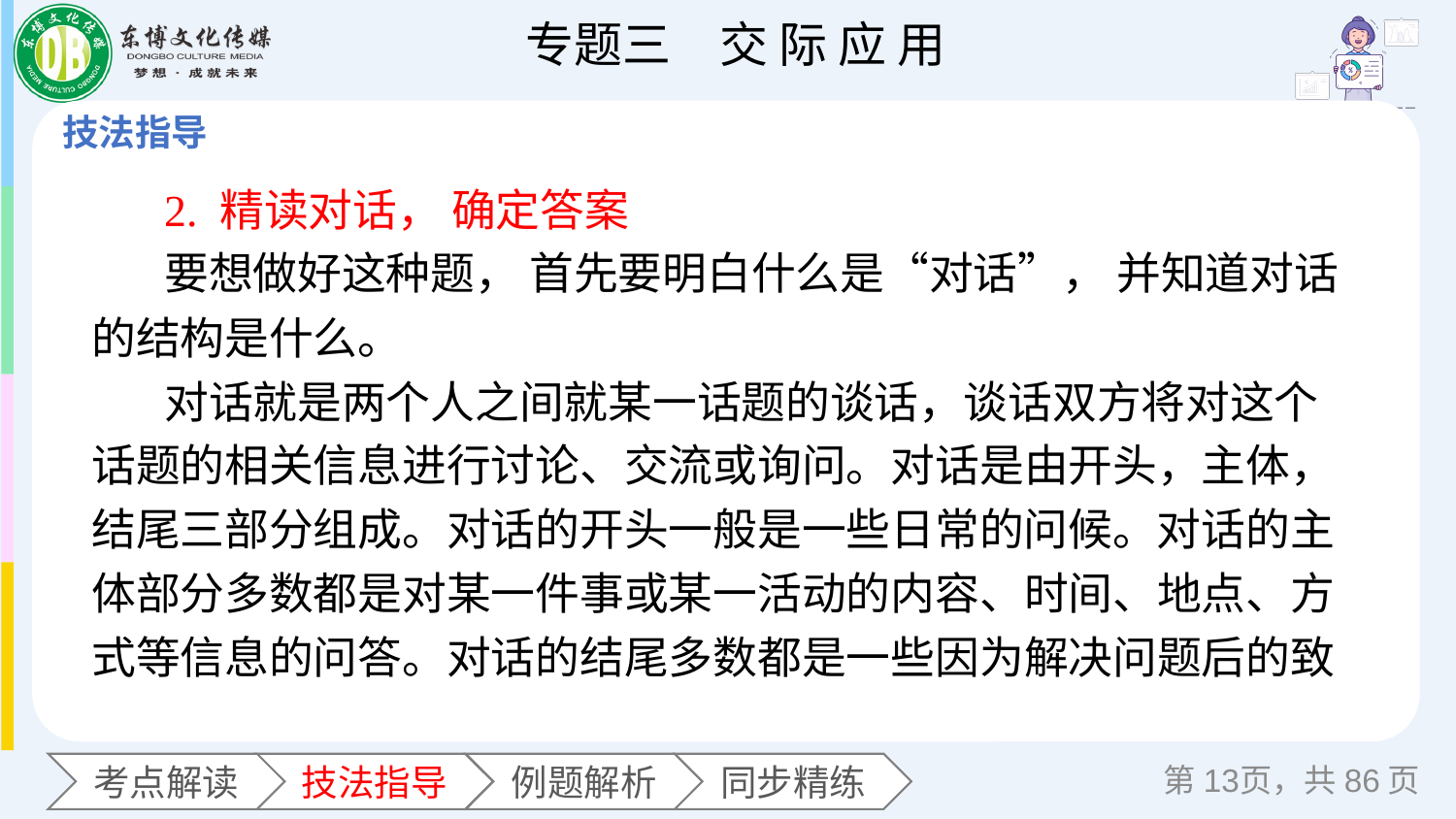

2. 精读对话， 确定答案
要想做好这种题， 首先要明白什么是“对话”， 并知道对话的结构是什么。
对话就是两个人之间就某一话题的谈话，谈话双方将对这个话题的相关信息进行讨论、交流或询问。对话是由开头，主体，结尾三部分组成。对话的开头一般是一些日常的问候。对话的主体部分多数都是对某一件事或某一活动的内容、时间、地点、方式等信息的问答。对话的结尾多数都是一些因为解决问题后的致
第13页，共86页